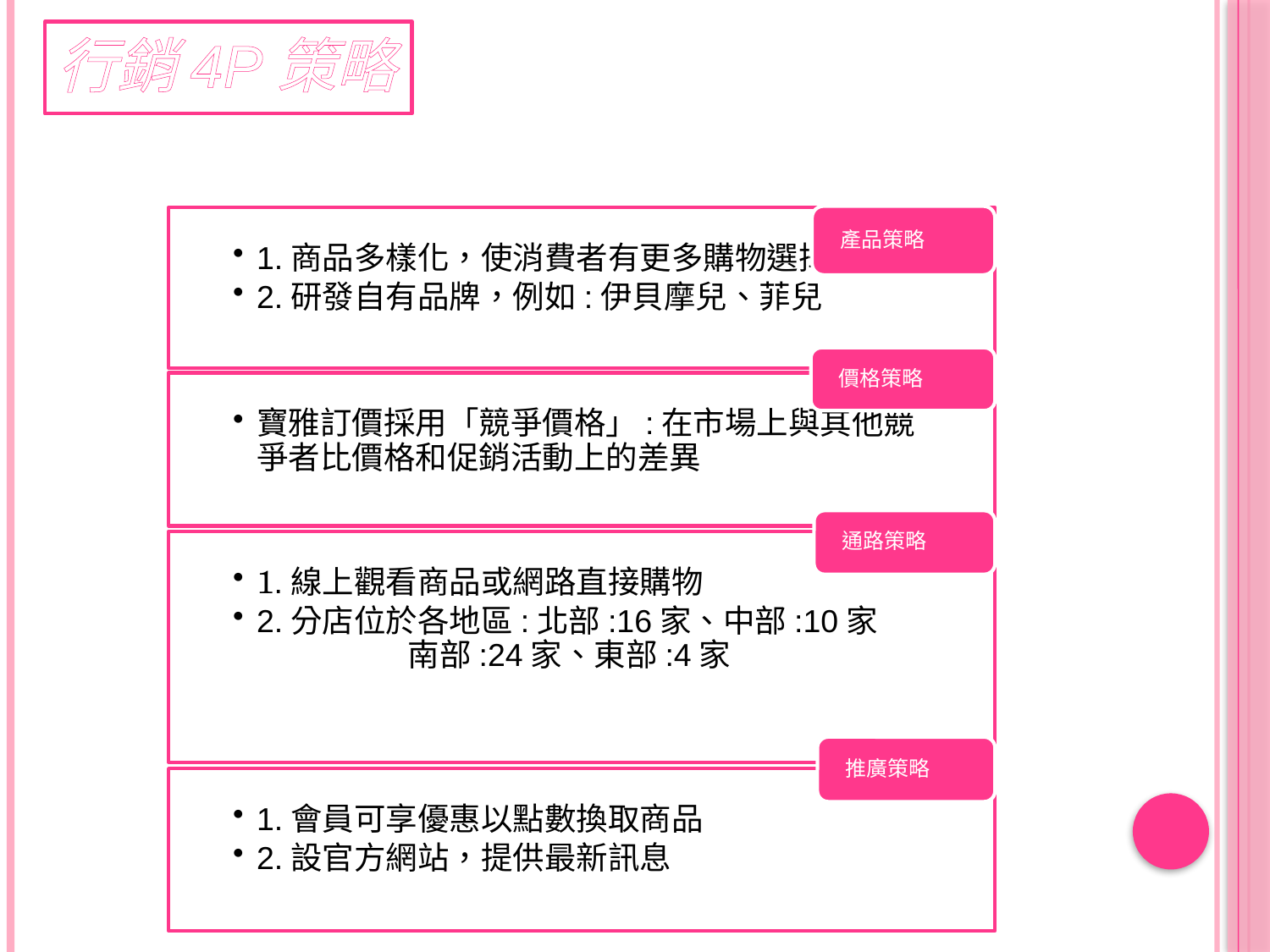

行銷4P策略
1.商品多樣化，使消費者有更多購物選擇
2.研發自有品牌，例如:伊貝摩兒、菲兒
產品策略
寶雅訂價採用「競爭價格」:在市場上與其他競爭者比價格和促銷活動上的差異
價格策略
1.線上觀看商品或網路直接購物
2.分店位於各地區:北部:16家、中部:10家                             南部:24家、東部:4家
通路策略
1.會員可享優惠以點數換取商品
2.設官方網站，提供最新訊息
推廣策略